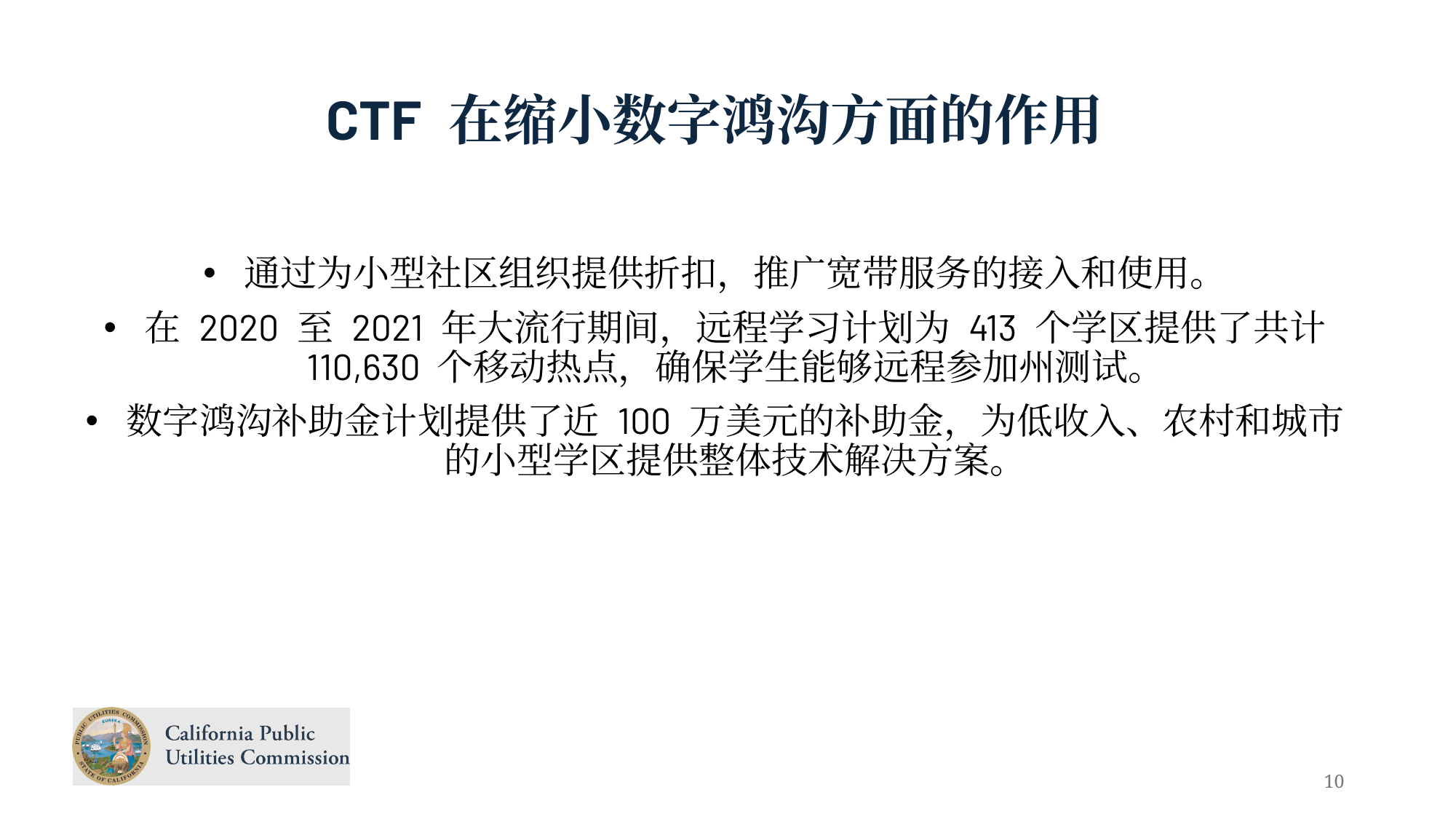

CTF 在缩小数字鸿沟方面的作用

通过为小型社区组织提供折扣，推广宽带服务的接入和使用。
在 2020 至 2021 年大流行期间，远程学习计划为 413 个学区提供了共计 110,630 个移动热点，确保学生能够远程参加州测试。
数字鸿沟补助金计划提供了近 100 万美元的补助金，为低收入、农村和城市的小型学区提供整体技术解决方案。

10